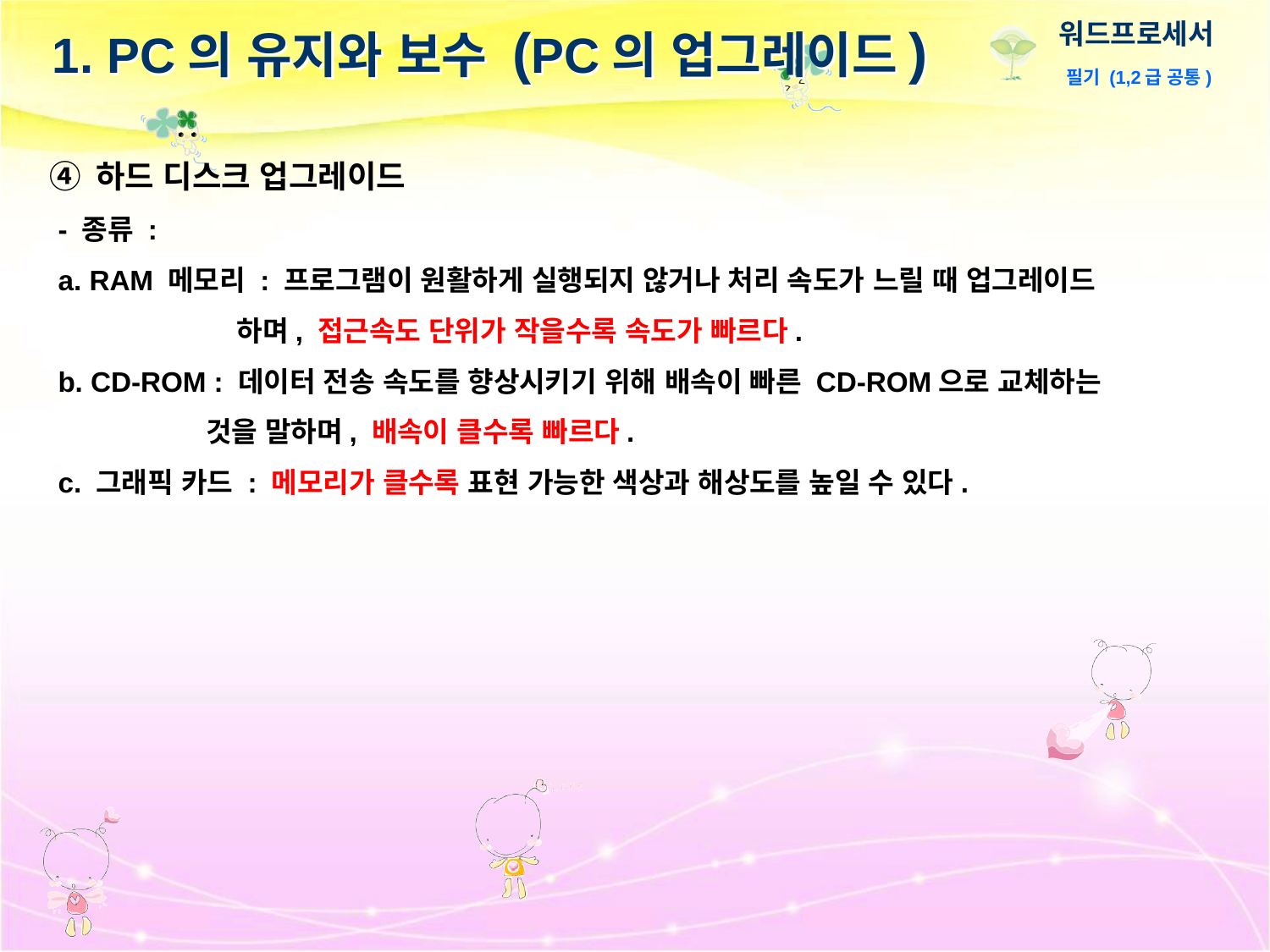

# 1. PC의 유지와 보수 (PC의 업그레이드)
 ④ 하드 디스크 업그레이드
  - 종류 :
  a. RAM 메모리 : 프로그램이 원활하게 실행되지 않거나 처리 속도가 느릴 때 업그레이드
                        하며, 접근속도 단위가 작을수록 속도가 빠르다.
  b. CD-ROM : 데이터 전송 속도를 향상시키기 위해 배속이 빠른 CD-ROM으로 교체하는
                    것을 말하며, 배속이 클수록 빠르다.
  c. 그래픽 카드 : 메모리가 클수록 표현 가능한 색상과 해상도를 높일 수 있다.